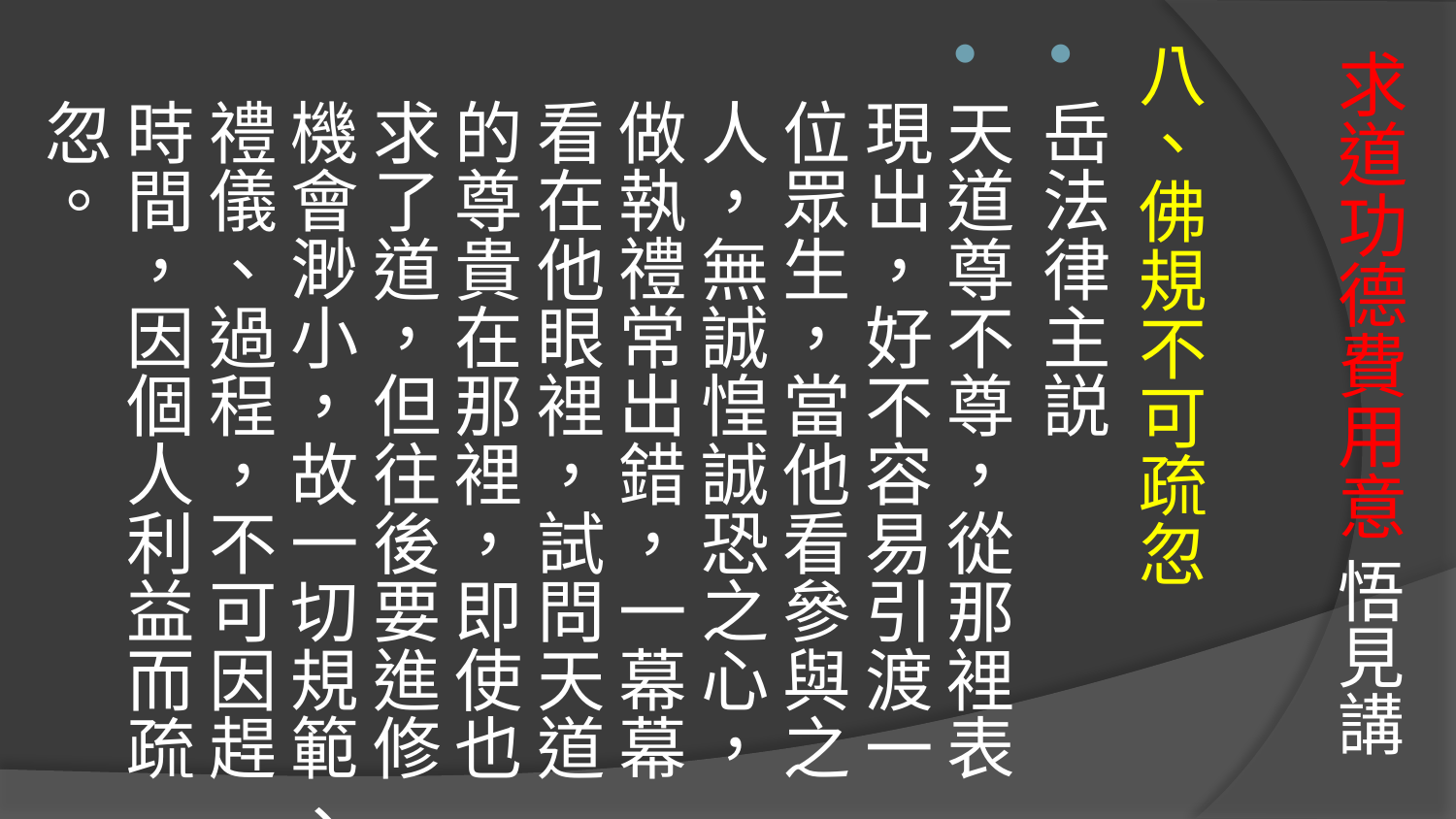

# 求道功德費用意 悟見講
八、佛規不可疏忽
岳法律主説
天道尊不尊，從那裡表現出，好不容易引渡一位眾生，當他看參與之人，無誠惶誠恐之心，做執禮常出錯，一幕幕看在他眼裡，試問天道的尊貴在那裡，即使也求了道，但往後要進修機會渺小，故一切規範、禮儀、過程，不可因趕時間，因個人利益而疏忽。